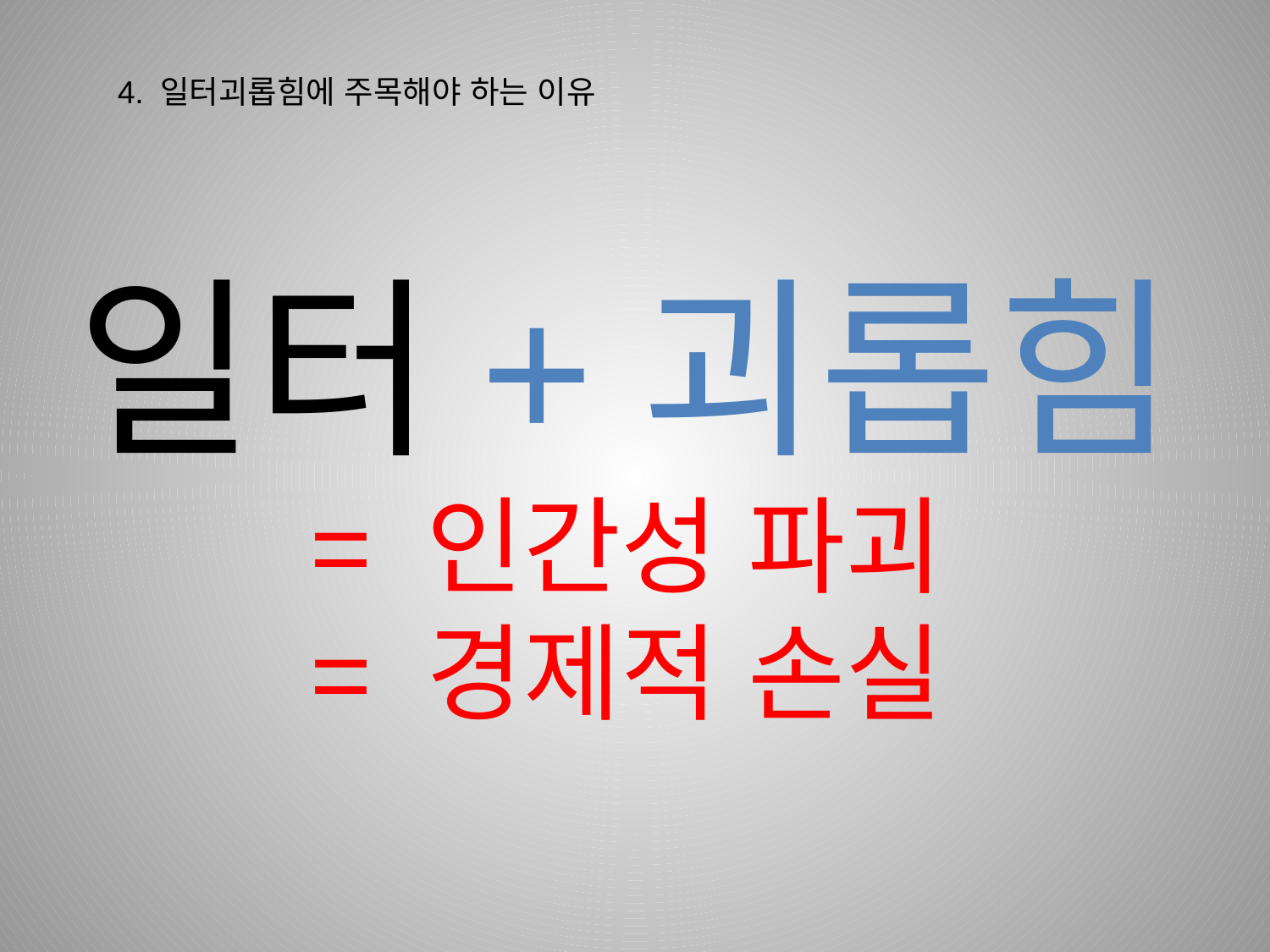

4. 일터괴롭힘에 주목해야 하는 이유
# 일터+괴롭힘 = 인간성 파괴 = 경제적 손실